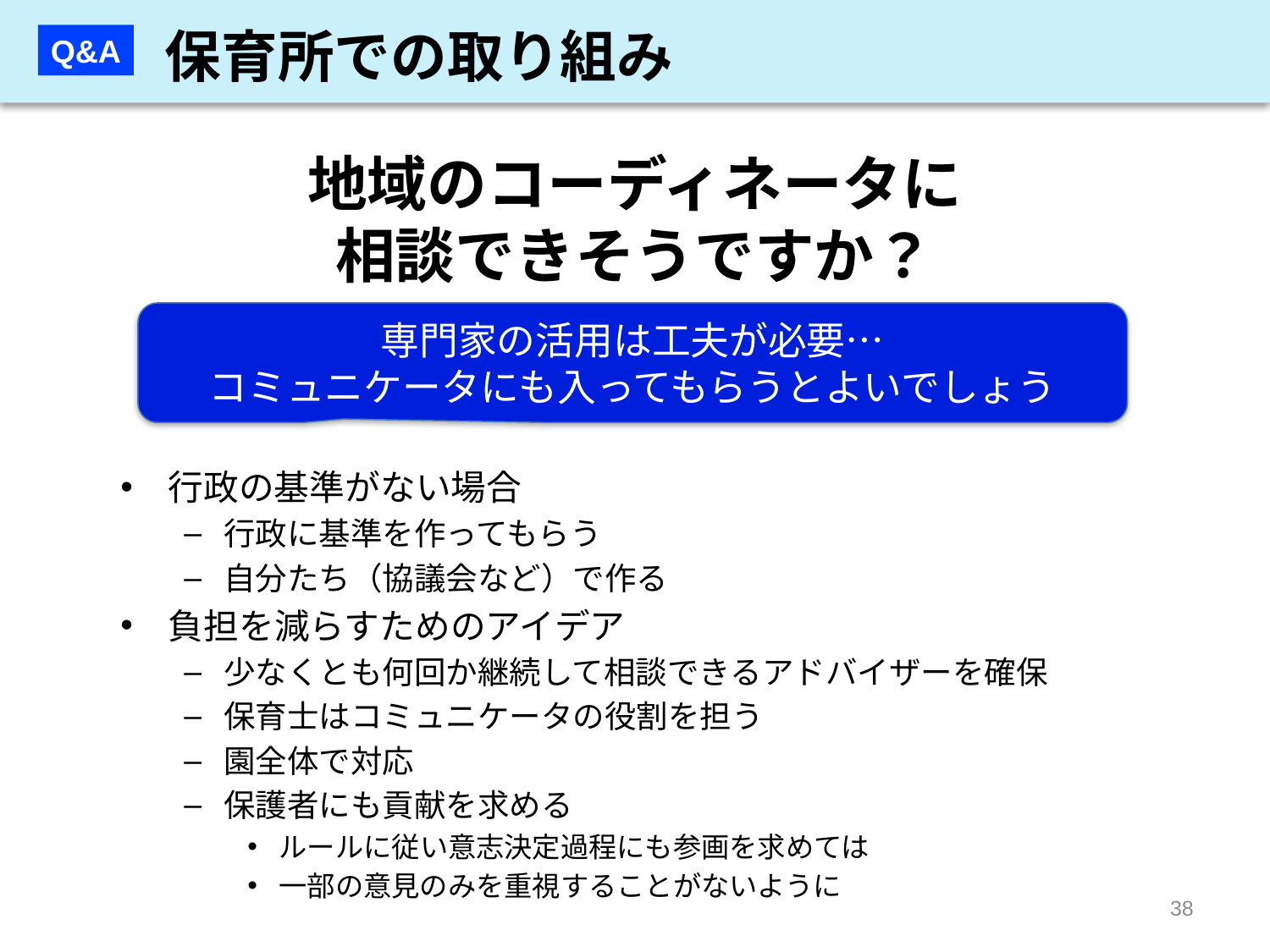

保育所での取り組み
Q&A
地域のコーディネータに
相談できそうですか？
専門家の活用は工夫が必要…
コミュニケータにも入ってもらうとよいでしょう
行政の基準がない場合
行政に基準を作ってもらう
自分たち（協議会など）で作る
負担を減らすためのアイデア
少なくとも何回か継続して相談できるアドバイザーを確保
保育士はコミュニケータの役割を担う
園全体で対応
保護者にも貢献を求める
ルールに従い意志決定過程にも参画を求めては
一部の意見のみを重視することがないように
38